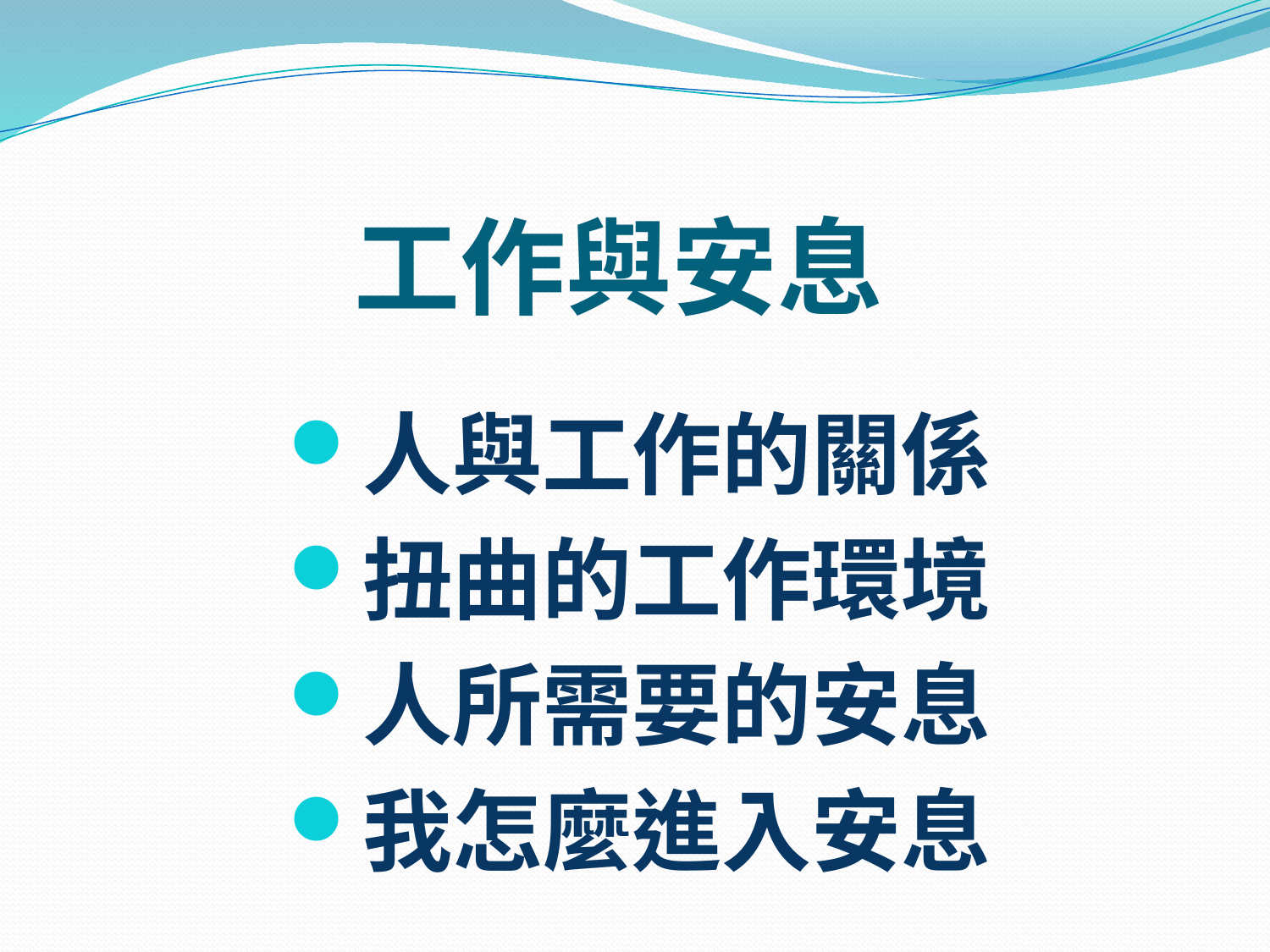

# 工作與安息
人與工作的關係
扭曲的工作環境
人所需要的安息
我怎麼進入安息